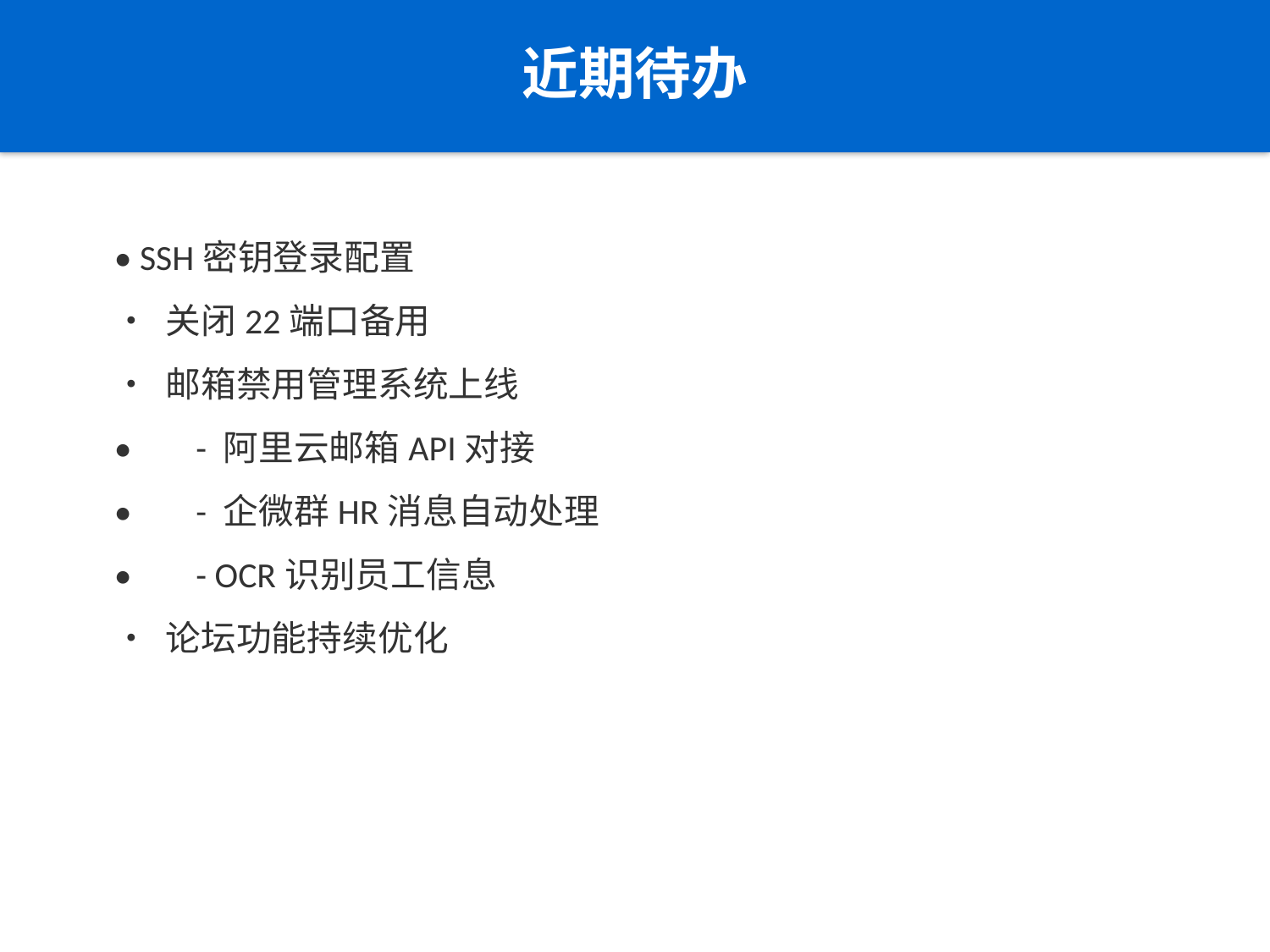

近期待办
• SSH密钥登录配置
• 关闭22端口备用
• 邮箱禁用管理系统上线
•        - 阿里云邮箱API对接
•        - 企微群HR消息自动处理
•        - OCR识别员工信息
• 论坛功能持续优化